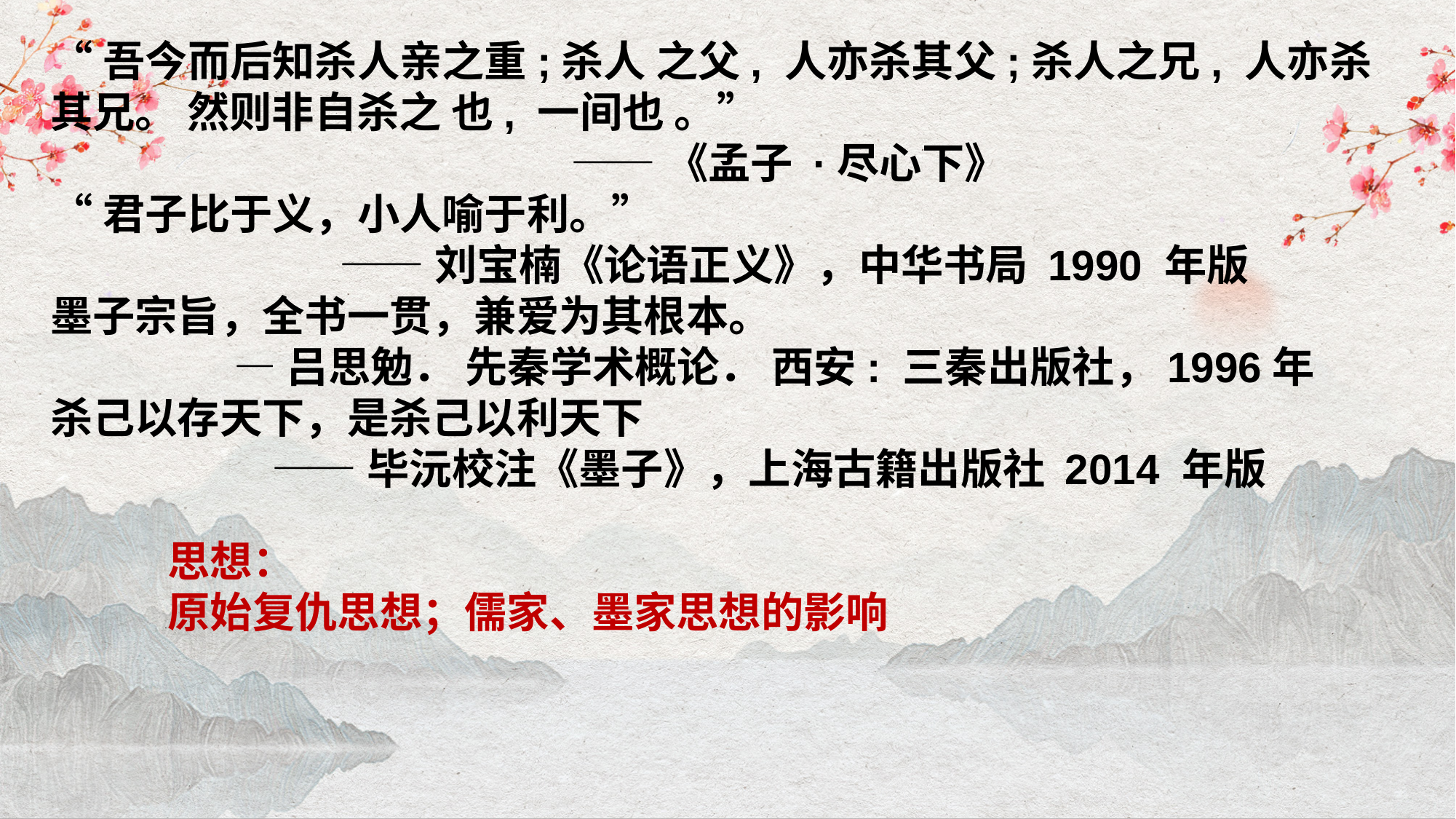

“吾今而后知杀人亲之重;杀人 之父, 人亦杀其父;杀人之兄, 人亦杀其兄。 然则非自杀之 也, 一间也 。”
                                                      ——《孟子 ·尽心下》
“君子比于义，小人喻于利。”
                              ——刘宝楠《论语正义》，中华书局 1990 年版
墨子宗旨，全书一贯，兼爱为其根本。
                   —吕思勉． 先秦学术概论． 西安: 三秦出版社，1996年
杀己以存天下，是杀己以利天下
                       ——毕沅校注《墨子》，上海古籍出版社 2014 年版
思想：
原始复仇思想；儒家、墨家思想的影响